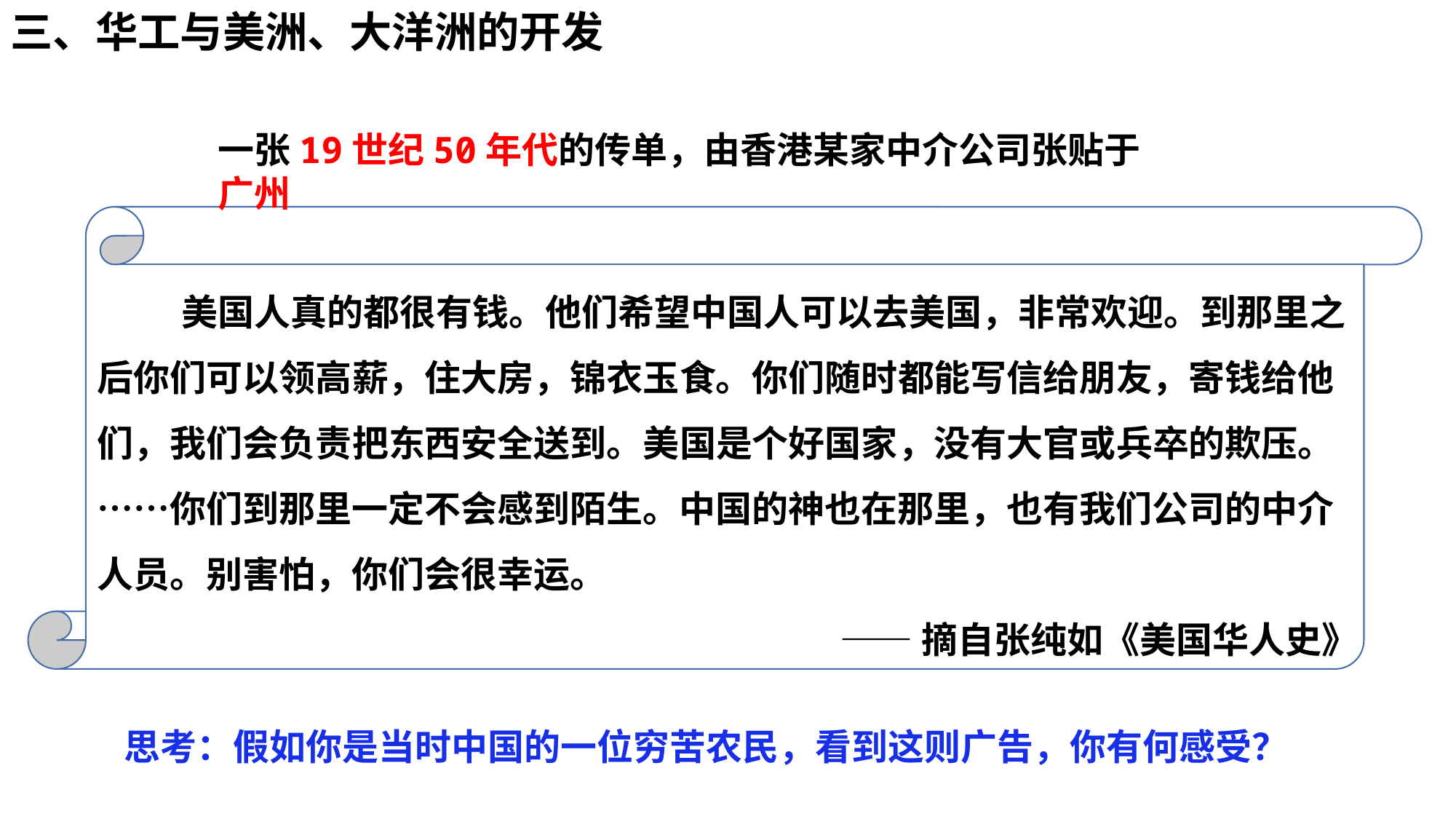

三、华工与美洲、大洋洲的开发
一张19世纪50年代的传单，由香港某家中介公司张贴于广州

美国人真的都很有钱。他们希望中国人可以去美国，非常欢迎。到那里之后你们可以领高薪，住大房，锦衣玉食。你们随时都能写信给朋友，寄钱给他们，我们会负责把东西安全送到。美国是个好国家，没有大官或兵卒的欺压。……你们到那里一定不会感到陌生。中国的神也在那里，也有我们公司的中介人员。别害怕，你们会很幸运。
——摘自张纯如《美国华人史》
思考：假如你是当时中国的一位穷苦农民，看到这则广告，你有何感受？